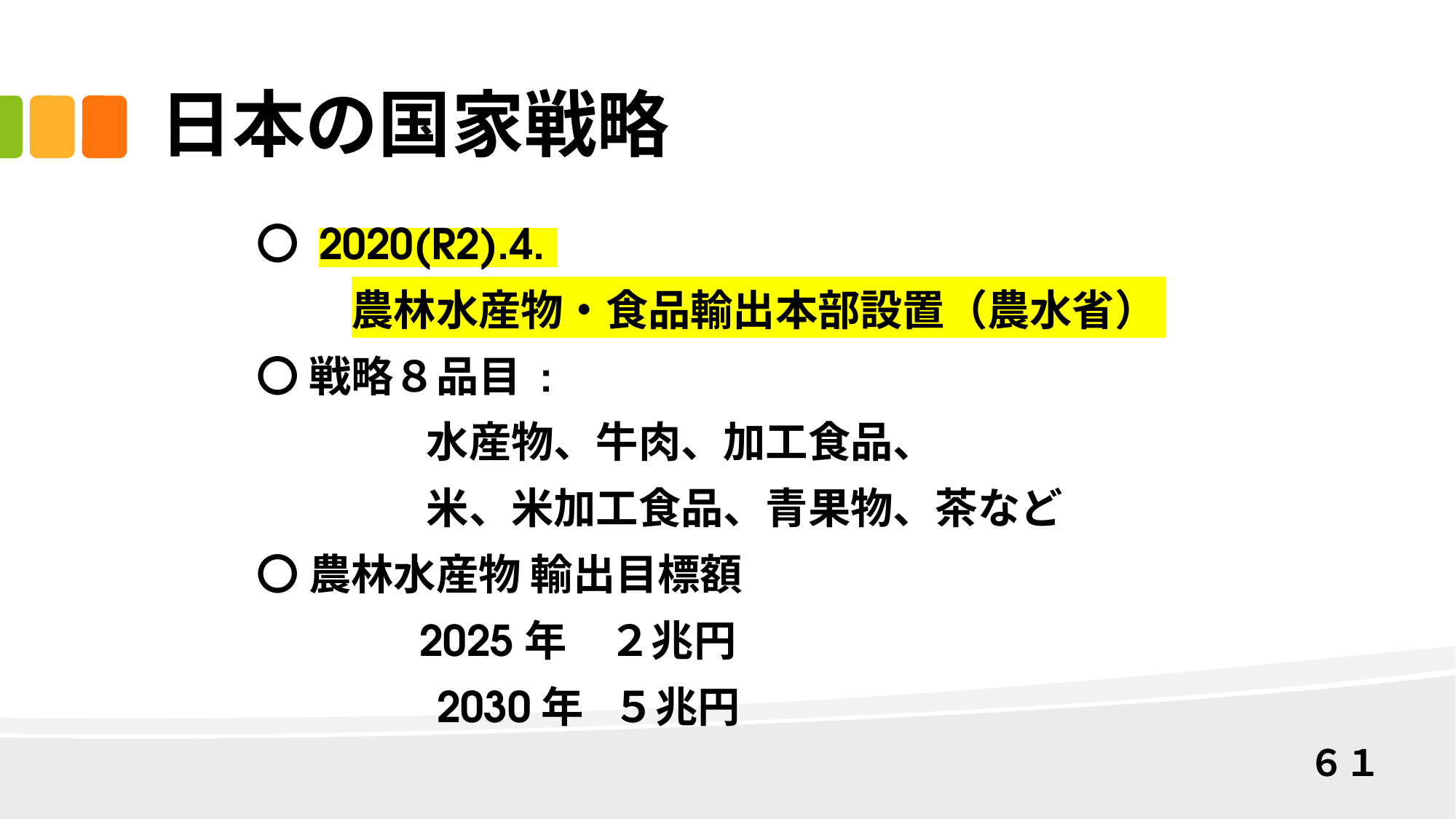

# 日本の国家戦略
〇 2020(R2).4.
　　 農林水産物・食品輸出本部設置（農水省）
〇 戦略８品目 :
　　　　水産物、牛肉、加工食品、
　　　　米、米加工食品、青果物、茶など
〇 農林水産物 輸出目標額
　　       2025年　２兆円
　　　　2030年   ５兆円
６１